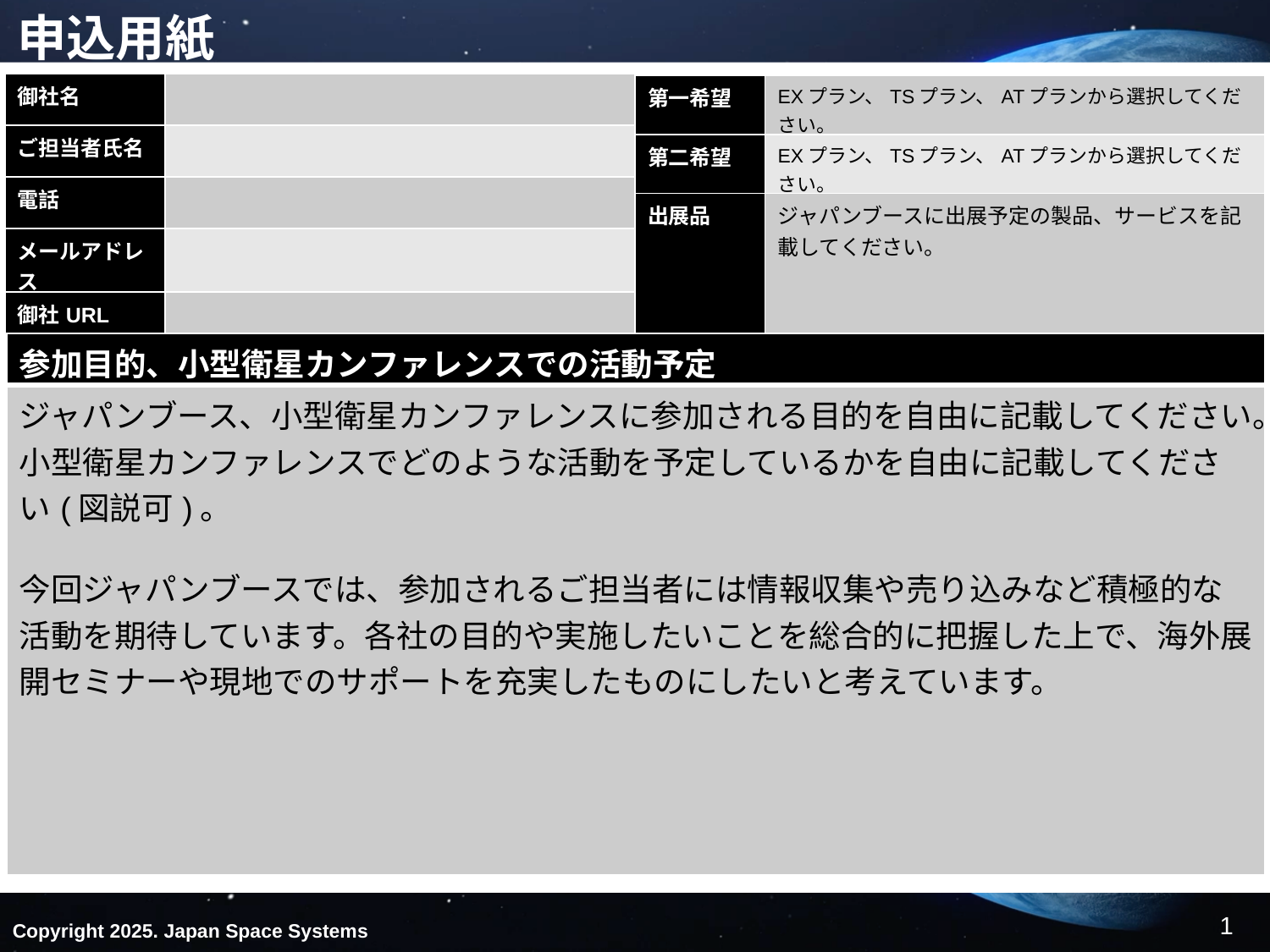

申込用紙
| 御社名 |  |
| --- | --- |
| ご担当者氏名 |  |
| 電話 |  |
| メールアドレス |  |
| 御社URL |  |
| 第一希望 | EXプラン、TSプラン、ATプランから選択してください。 |
| --- | --- |
| 第二希望 | EXプラン、TSプラン、ATプランから選択してください。 |
| 出展品 | ジャパンブースに出展予定の製品、サービスを記載してください。 |
| 参加目的、小型衛星カンファレンスでの活動予定 |
| --- |
| ジャパンブース、小型衛星カンファレンスに参加される目的を自由に記載してください。小型衛星カンファレンスでどのような活動を予定しているかを自由に記載してください(図説可)。 今回ジャパンブースでは、参加されるご担当者には情報収集や売り込みなど積極的な活動を期待しています。各社の目的や実施したいことを総合的に把握した上で、海外展開セミナーや現地でのサポートを充実したものにしたいと考えています。 |